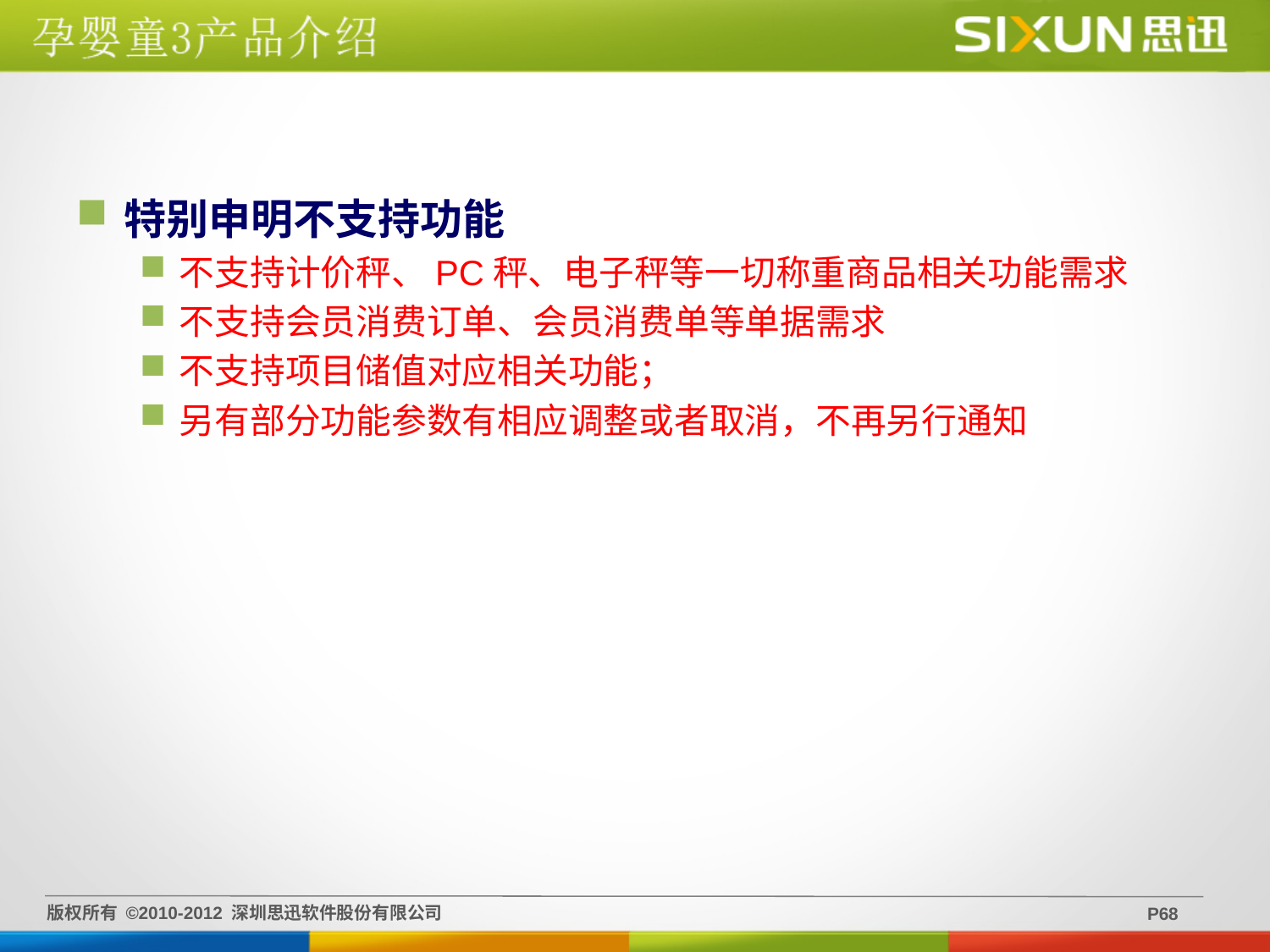

特别申明不支持功能
不支持计价秤、PC秤、电子秤等一切称重商品相关功能需求
不支持会员消费订单、会员消费单等单据需求
不支持项目储值对应相关功能；
另有部分功能参数有相应调整或者取消，不再另行通知